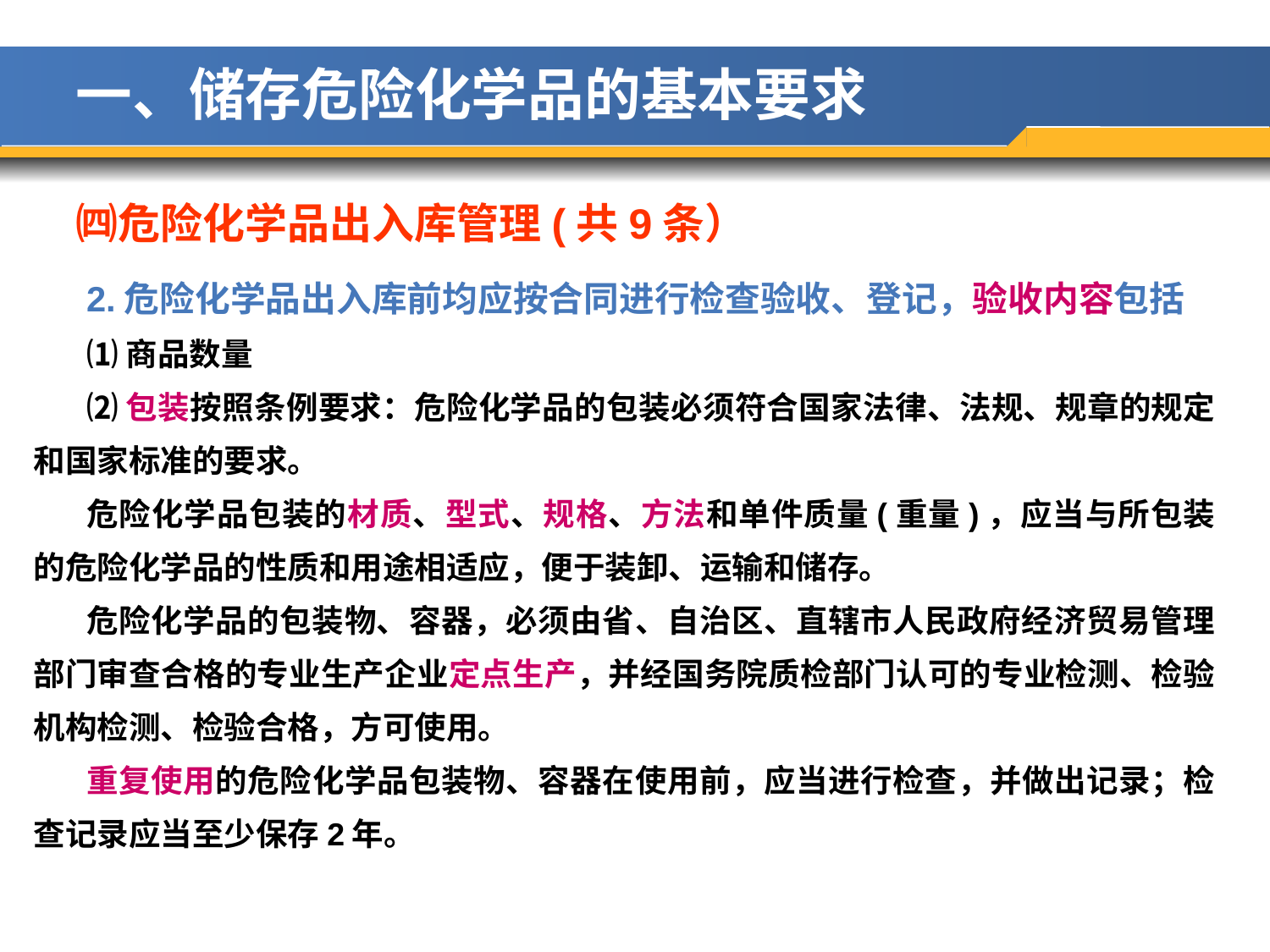

一、储存危险化学品的基本要求

㈣危险化学品出入库管理(共9条）
2.危险化学品出入库前均应按合同进行检查验收、登记，验收内容包括
⑴商品数量
⑵包装按照条例要求：危险化学品的包装必须符合国家法律、法规、规章的规定和国家标准的要求。
危险化学品包装的材质、型式、规格、方法和单件质量(重量)，应当与所包装的危险化学品的性质和用途相适应，便于装卸、运输和储存。
危险化学品的包装物、容器，必须由省、自治区、直辖市人民政府经济贸易管理部门审查合格的专业生产企业定点生产，并经国务院质检部门认可的专业检测、检验机构检测、检验合格，方可使用。
重复使用的危险化学品包装物、容器在使用前，应当进行检查，并做出记录；检查记录应当至少保存2年。